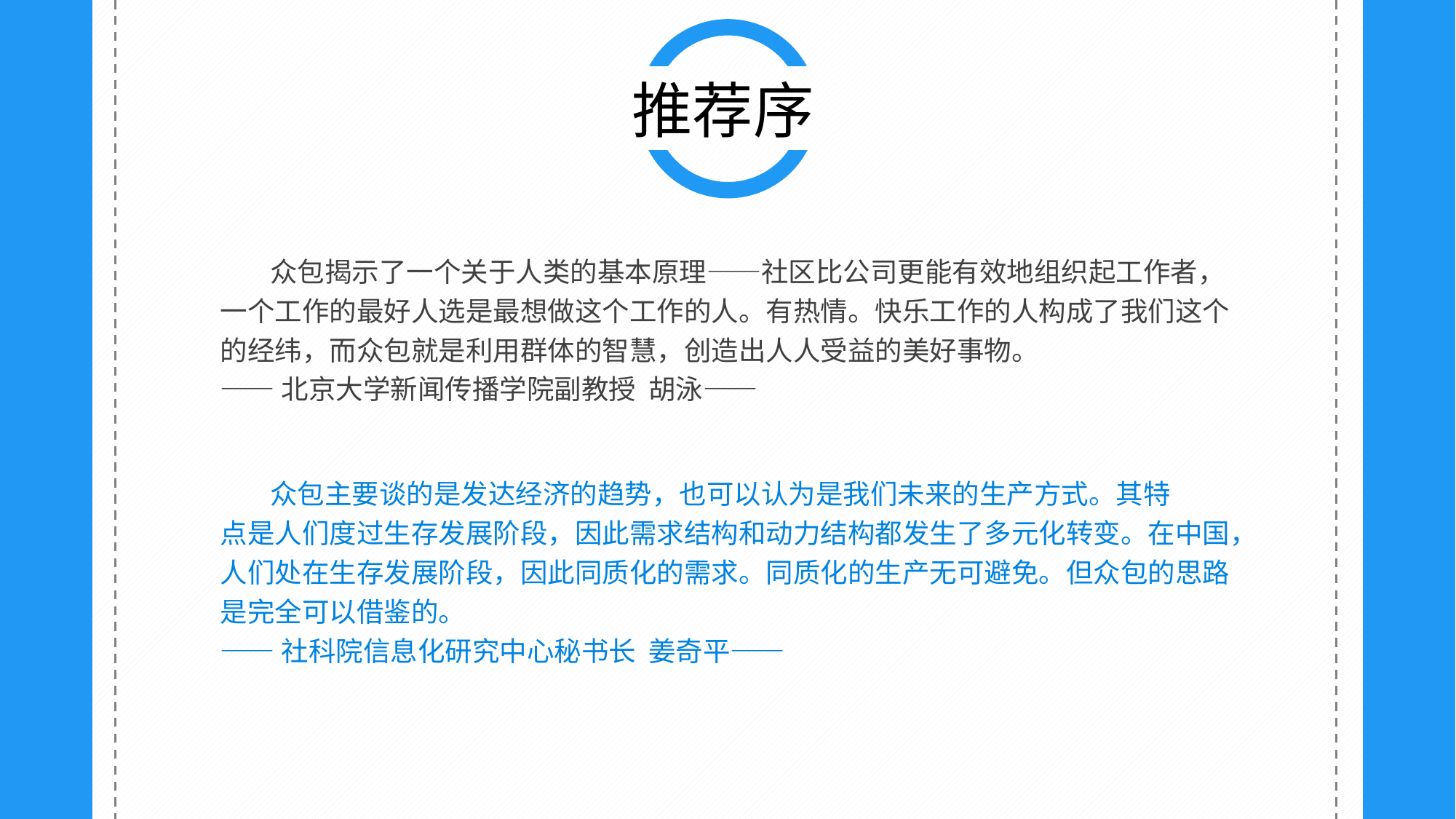

推荐序
       众包揭示了一个关于人类的基本原理——社区比公司更能有效地组织起工作者，一个工作的最好人选是最想做这个工作的人。有热情。快乐工作的人构成了我们这个的经纬，而众包就是利用群体的智慧，创造出人人受益的美好事物。
——北京大学新闻传播学院副教授  胡泳——
       众包主要谈的是发达经济的趋势，也可以认为是我们未来的生产方式。其特
点是人们度过生存发展阶段，因此需求结构和动力结构都发生了多元化转变。在中国，人们处在生存发展阶段，因此同质化的需求。同质化的生产无可避免。但众包的思路是完全可以借鉴的。
——社科院信息化研究中心秘书长  姜奇平——